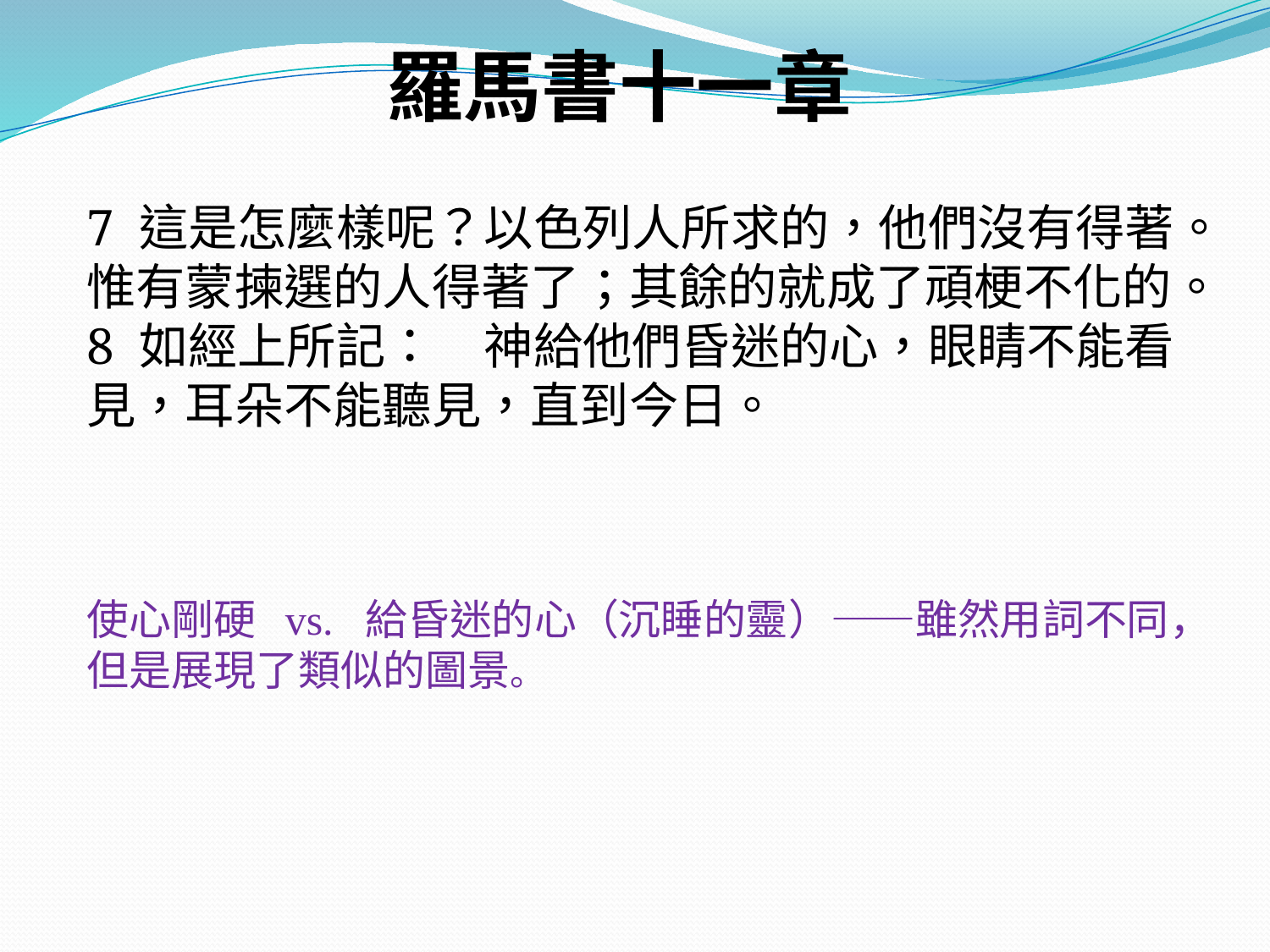

# 羅馬書十一章

7 這是怎麼樣呢？以色列人所求的，他們沒有得著。惟有蒙揀選的人得著了；其餘的就成了頑梗不化的。8 如經上所記：　神給他們昏迷的心，眼睛不能看見，耳朵不能聽見，直到今日。

使心剛硬  vs.  給昏迷的心（沉睡的靈）——雖然用詞不同，但是展現了類似的圖景。